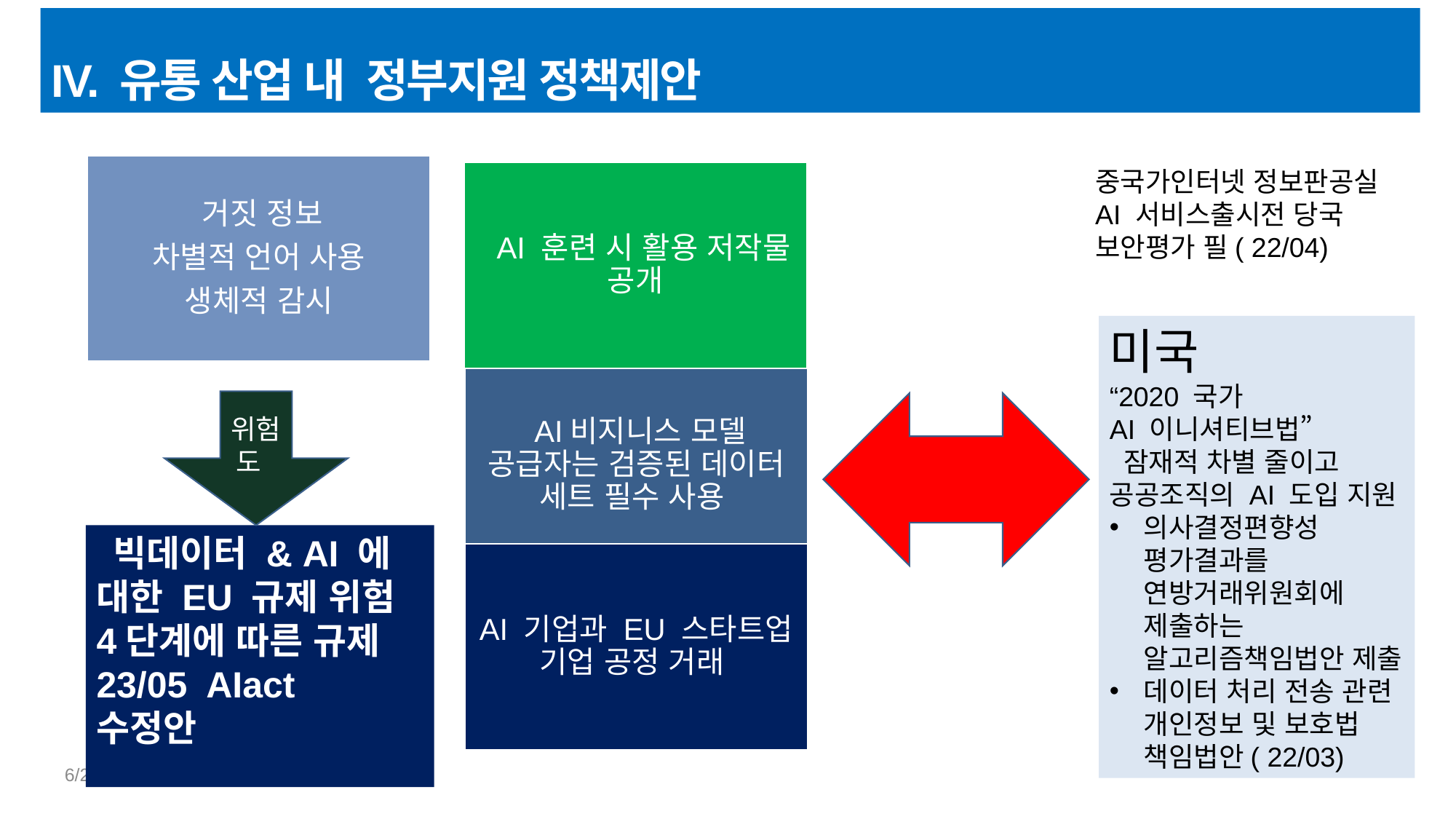

IV. 유통 산업 내  정부지원 정책제안

 AI비지니스 모델 공급자는 검증된 데이터 세트 필수 사용
  AI 훈련 시 활용 저작물 공개
AI 기업과 EU 스타트업 기업 공정 거래
 거짓 정보
차별적 언어 사용
생체적 감시
중국가인터넷 정보판공실
AI 서비스출시전 당국 보안평가 필( 22/04)
미국
“2020 국가
AI 이니셔티브법”
 잠재적 차별 줄이고 공공조직의 AI 도입 지원
의사결정편향성 평가결과를 연방거래위원회에 제출하는  알고리즘책임법안 제출
데이터 처리 전송 관련 개인정보 및 보호법  책임법안( 22/03)
위험도

 빅데이터 & AI 에 대한 EU 규제 위험 4단계에 따른 규제
23/05  AIact  수정안

6/22/2023